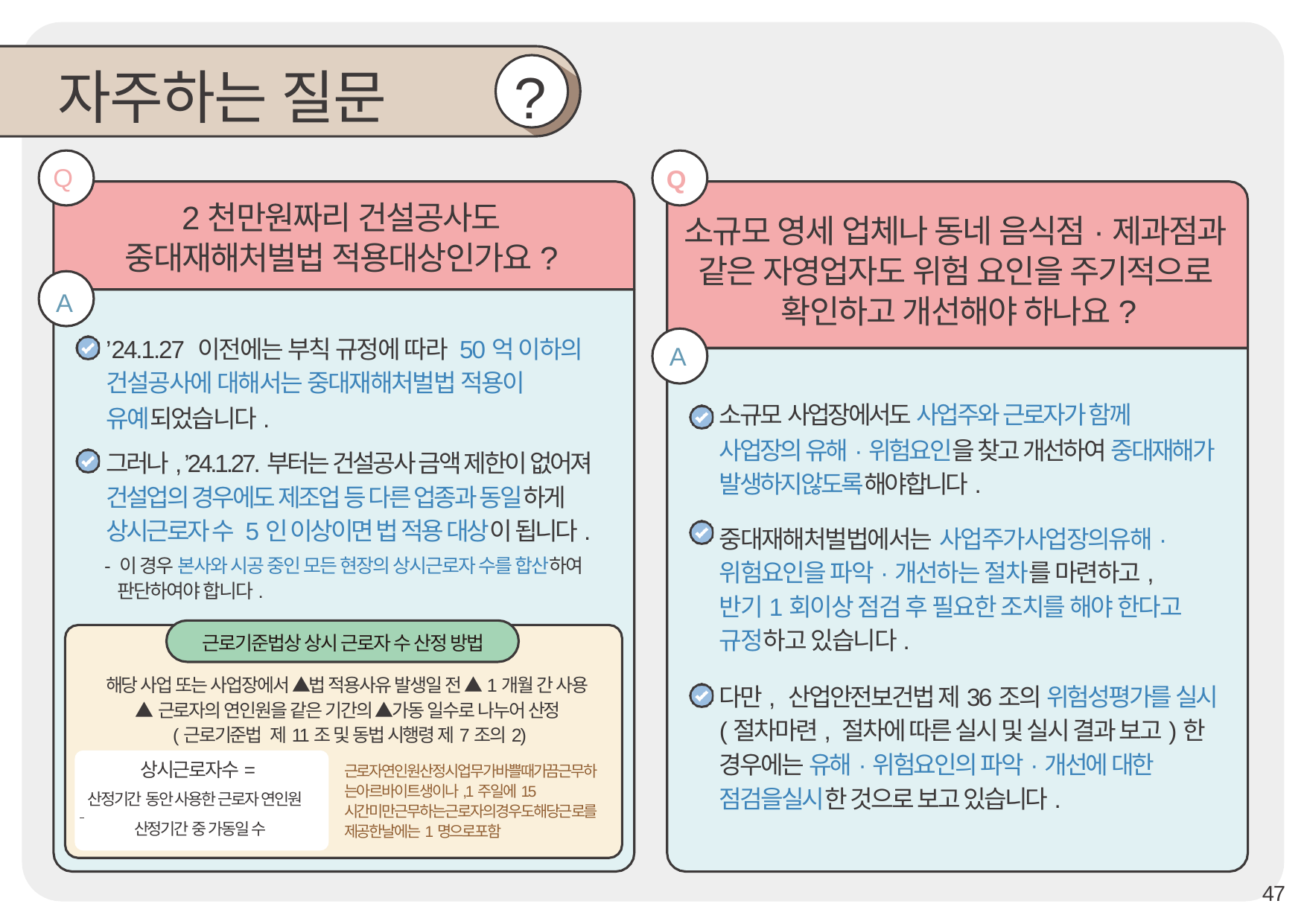

# 자주하는 질문	?
Q

Q

2천만원짜리 건설공사도
중대재해처벌법 적용대상인가요?
소규모 영세 업체나 동네 음식점·제과점과  같은 자영업자도 위험 요인을 주기적으로  확인하고 개선해야 하나요?

A

’24.1.27 이전에는 부칙 규정에 따라 50억 이하의 건설공사에 대해서는 중대재해처벌법 적용이
유예되었습니다.
그러나, ’24.1.27.부터는 건설공사 금액 제한이 없어져 건설업의 경우에도 제조업 등 다른 업종과 동일하게
상시근로자 수 5인 이상이면 법 적용 대상이 됩니다.
- 이 경우 본사와 시공 중인 모든 현장의 상시근로자 수를 합산하여 판단하여야 합니다.

A

소규모 사업장에서도 사업주와 근로자가 함께
사업장의 유해·위험요인을 찾고 개선하여 중대재해가 발생하지않도록해야합니다.

중대재해처벌법에서는 사업주가사업장의유해·
위험요인을 파악·개선하는 절차를 마련하고,
반기1회이상 점검 후 필요한 조치를 해야 한다고
규정하고 있습니다.

근로기준법상 상시 근로자 수 산정 방법
해당 사업 또는 사업장에서 ▲법 적용사유 발생일 전 ▲1개월 간 사용
▲근로자의 연인원을 같은 기간의 ▲가동 일수로 나누어 산정
(근로기준법  제11조 및 동법 시행령 제7조의2)
다만, 산업안전보건법 제36조의 위험성평가를 실시
(절차마련, 절차에 따른 실시 및 실시 결과 보고)한
경우에는 유해·위험요인의 파악·개선에 대한 점검을실시한 것으로 보고 있습니다.

상시근로자수=
근로자연인원산정시업무가바쁠때가끔근무하는아르바이트생이나,1주일에15시간미만근무하는근로자의경우도해당근로를제공한날에는1명으로포함
산정기간 동안 사용한 근로자 연인원

산정기간 중 가동일 수
47